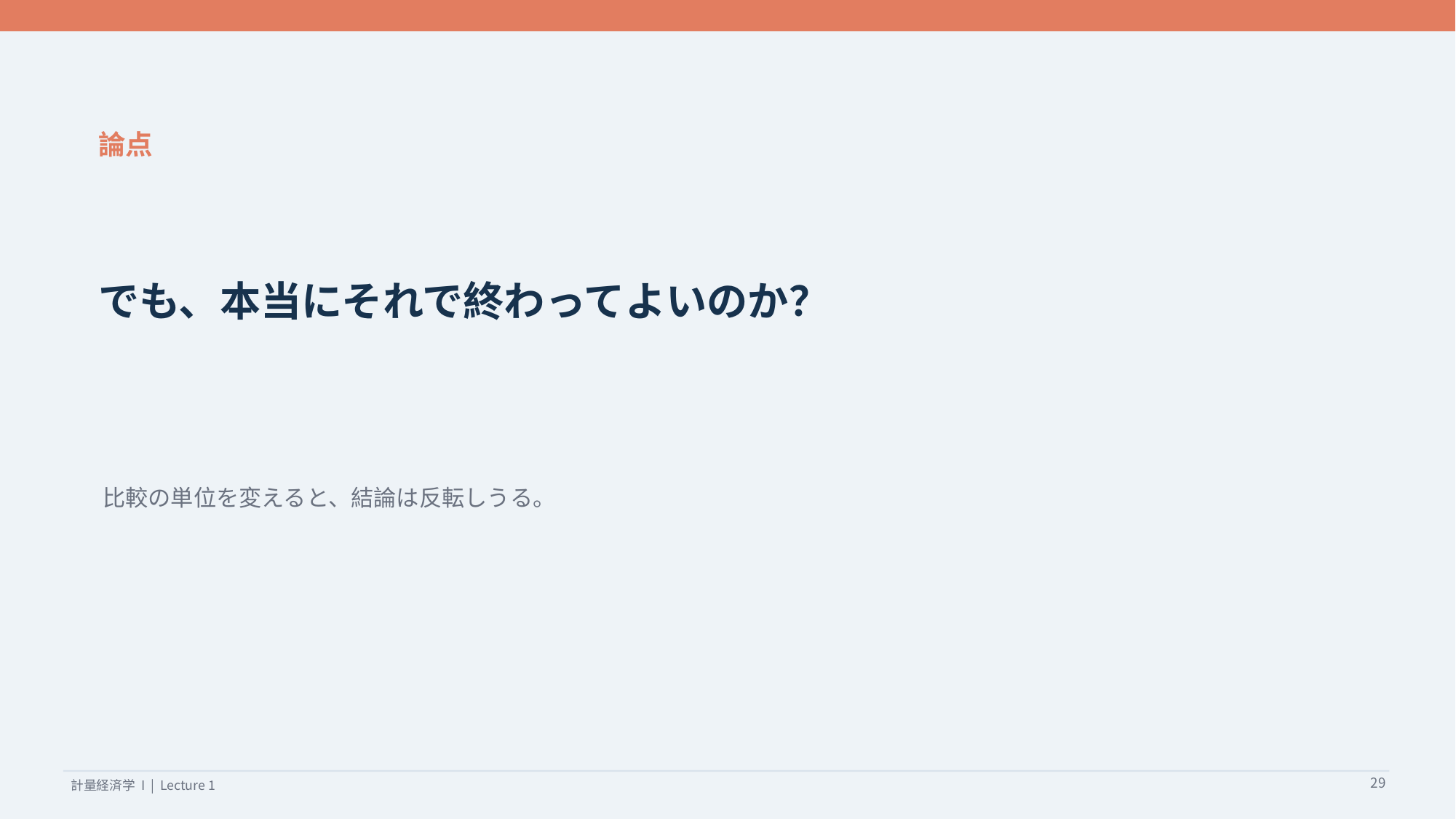

論点
でも、本当にそれで終わってよいのか？
比較の単位を変えると、結論は反転しうる。

29
計量経済学 I  |  Lecture 1